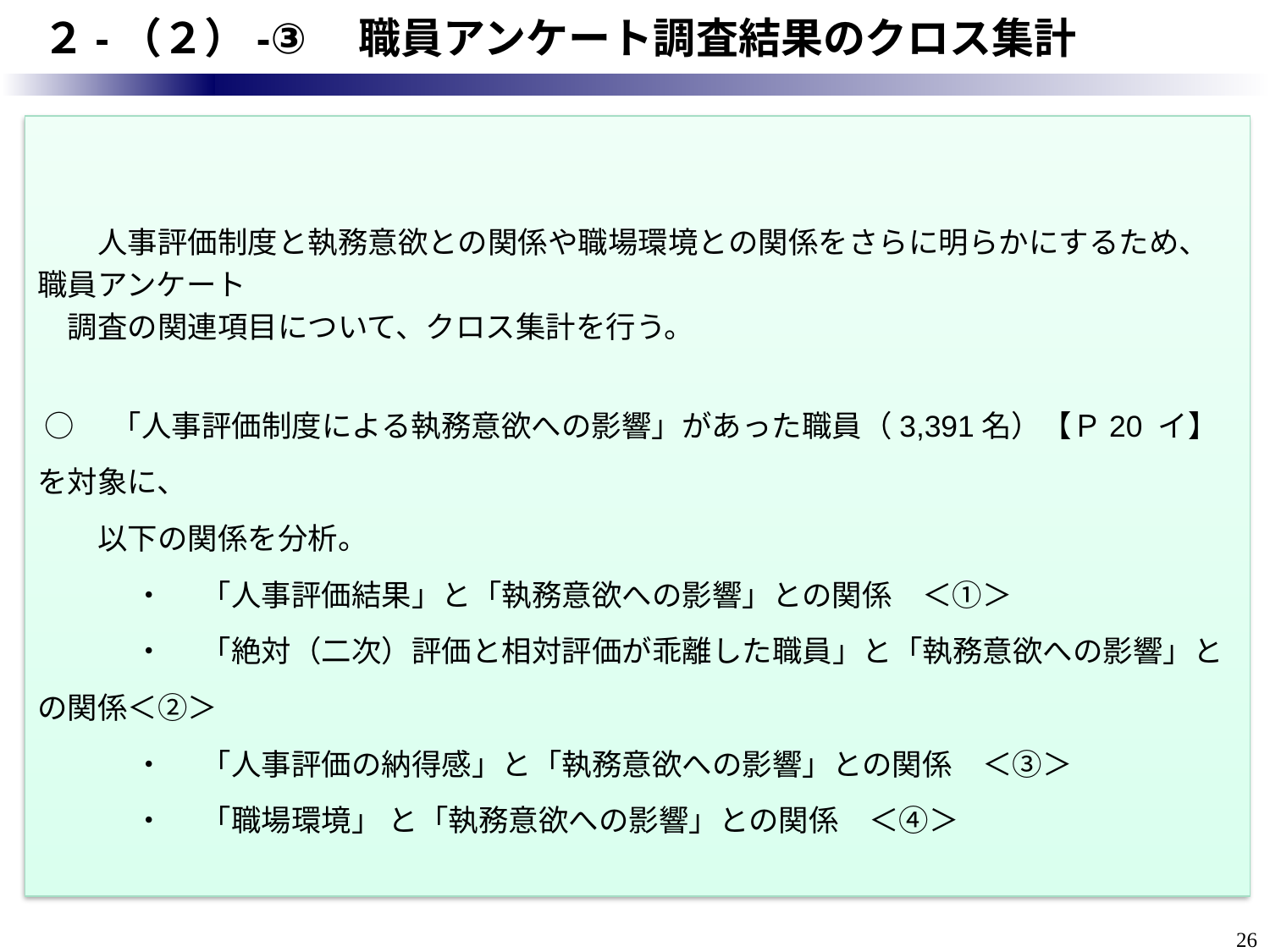

# ２-（２）-③　職員アンケート調査結果のクロス集計

　　人事評価制度と執務意欲との関係や職場環境との関係をさらに明らかにするため、職員アンケート
　調査の関連項目について、クロス集計を行う。

 ○　「人事評価制度による執務意欲への影響」があった職員（3,391名）【Ｐ20 イ】を対象に、
　　以下の関係を分析。
　　 　・　 「人事評価結果」と「執務意欲への影響」との関係　＜①＞
　　　 ・　 「絶対（二次）評価と相対評価が乖離した職員」と「執務意欲への影響」との関係＜②＞
　　 　・　 「人事評価の納得感」と「執務意欲への影響」との関係　＜③＞
　　 　・　 「職場環境」 と「執務意欲への影響」との関係　＜④＞
26